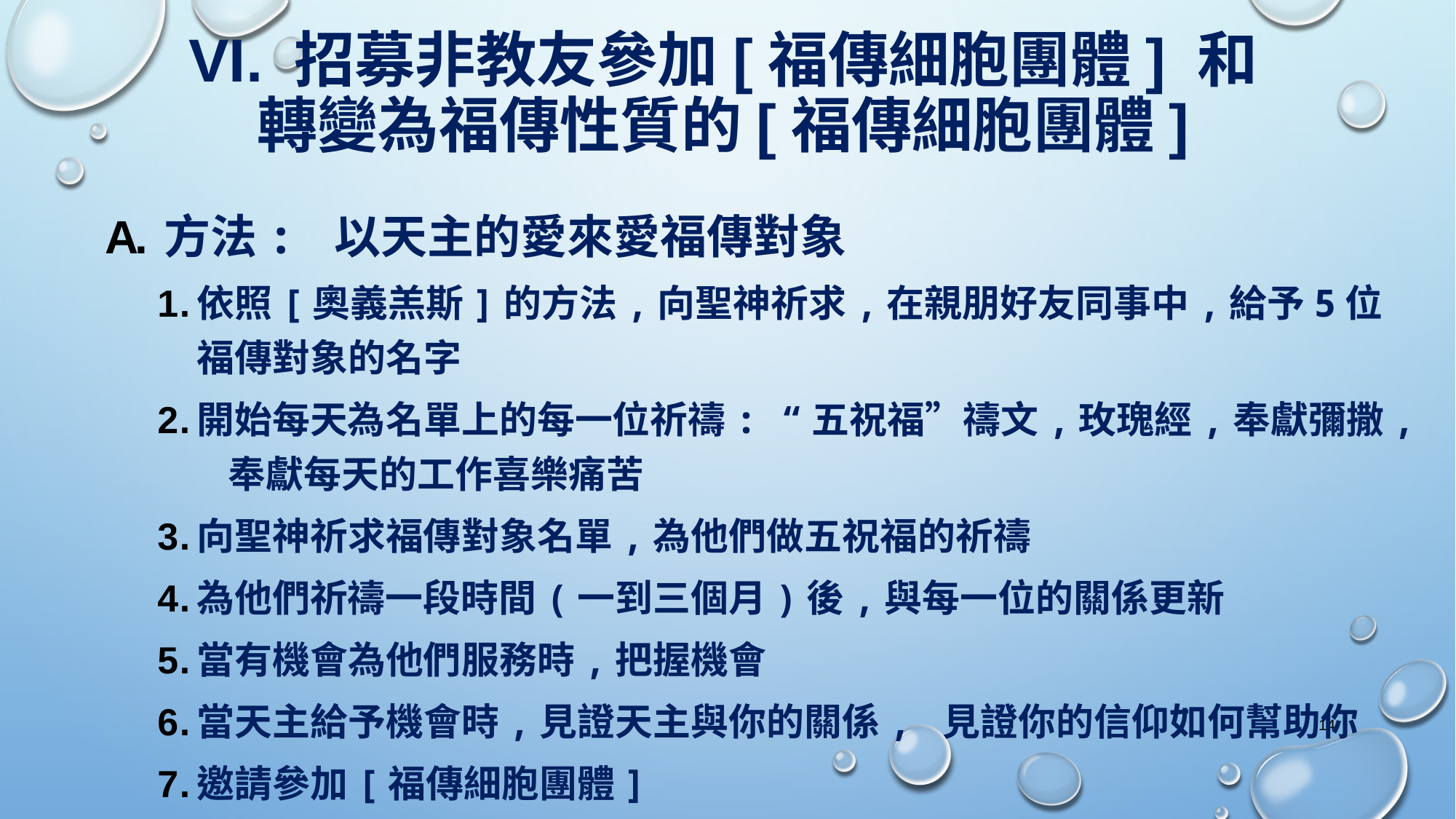

# VI. 招募非教友參加[福傳細胞團體] 和 轉變為福傳性質的[福傳細胞團體]
方法: 以天主的愛來愛福傳對象
依照[奧義羔斯]的方法,向聖神祈求,在親朋好友同事中,給予5位福傳對象的名字
開始每天為名單上的每一位祈禱: “五祝福”禱文,玫瑰經,奉獻彌撒, 奉獻每天的工作喜樂痛苦
向聖神祈求福傳對象名單,為他們做五祝福的祈禱
為他們祈禱一段時間(一到三個月)後,與每一位的關係更新
當有機會為他們服務時,把握機會
當天主給予機會時,見證天主與你的關係, 見證你的信仰如何幫助你
邀請參加[福傳細胞團體]
14